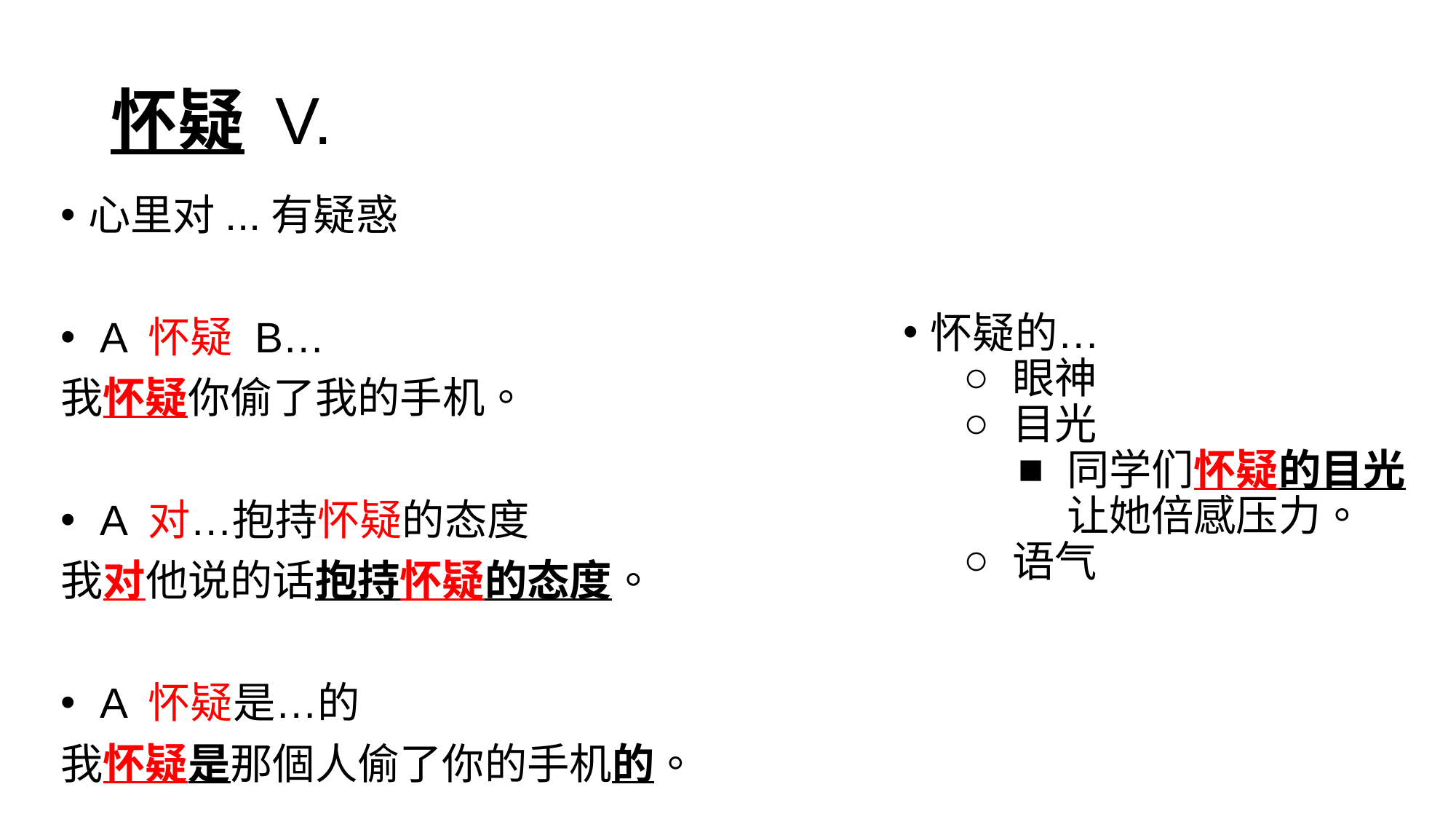

# 怀疑 V.
心里对...有疑惑

 A 怀疑 B…
我怀疑你偷了我的手机。

 A 对…抱持怀疑的态度
我对他说的话抱持怀疑的态度。

 A 怀疑是…的
我怀疑是那個人偷了你的手机的。

怀疑的…
眼神
目光
同学们怀疑的目光让她倍感压力。
语气